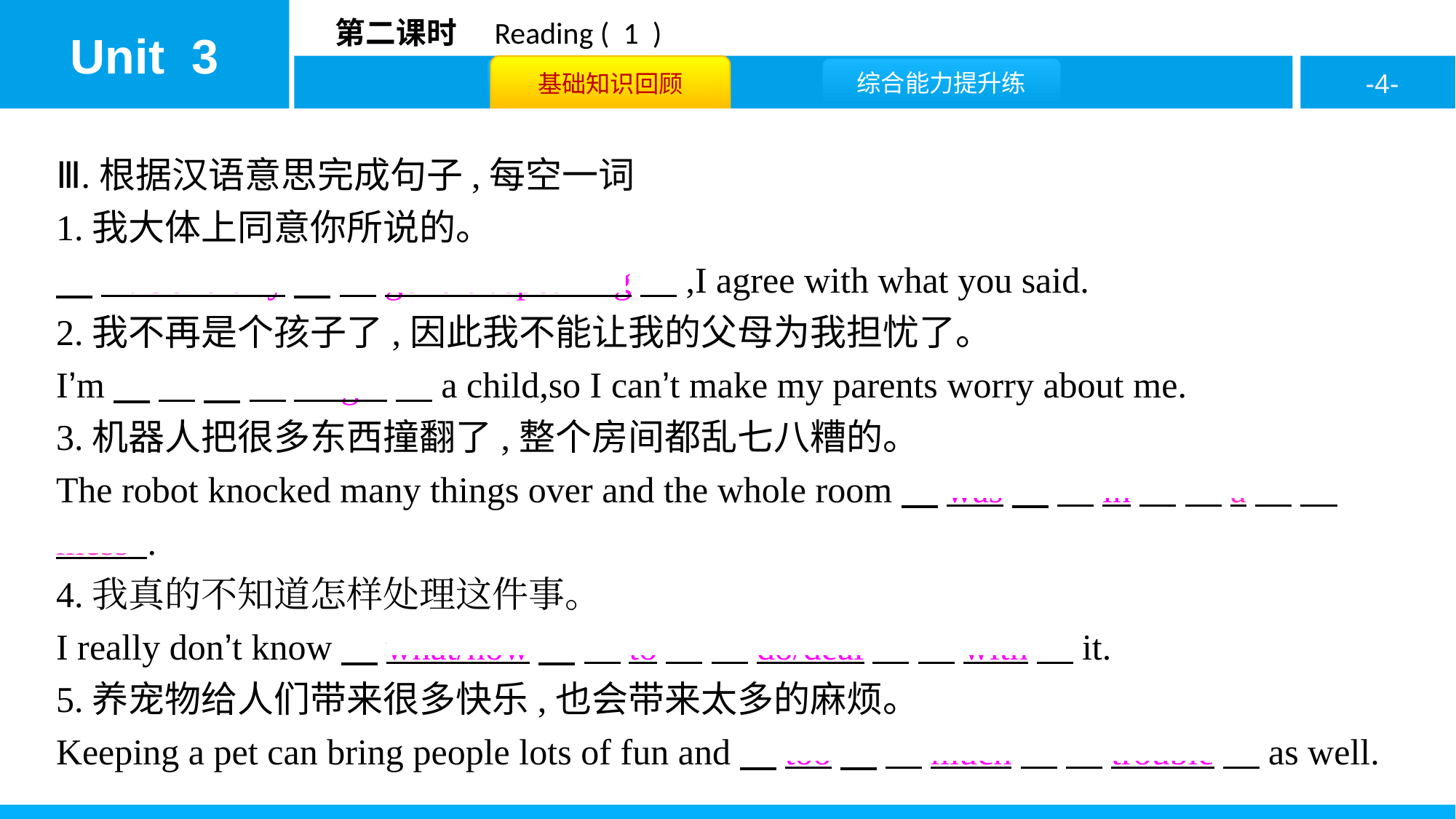

Ⅲ.根据汉语意思完成句子,每空一词
1.我大体上同意你所说的。
　In/Generally　 　general/speaking　,I agree with what you said.
2.我不再是个孩子了,因此我不能让我的父母为我担忧了。
I’m　no　 　longer　a child,so I can’t make my parents worry about me.
3.机器人把很多东西撞翻了,整个房间都乱七八糟的。
The robot knocked many things over and the whole room　was　 　in　 　a　 　mess  .
4.我真的不知道怎样处理这件事。
I really don’t know　what/how　 　to　 　do/deal　 　with　it.
5.养宠物给人们带来很多快乐,也会带来太多的麻烦。
Keeping a pet can bring people lots of fun and　too　 　much　 　trouble　as well.